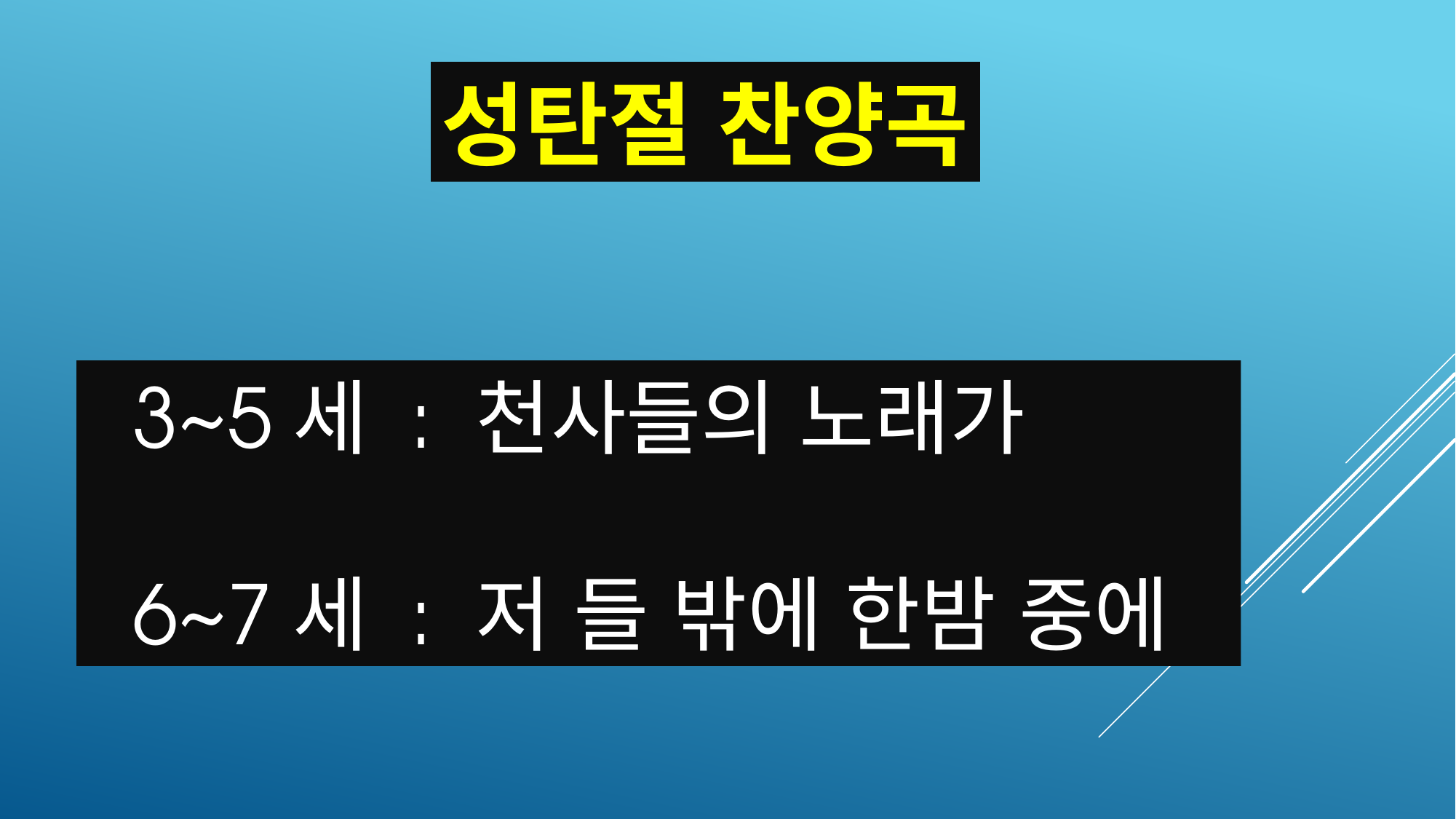

성탄절 찬양곡
  3~5세 : 천사들의 노래가

  6~7세 : 저 들 밖에 한밤 중에